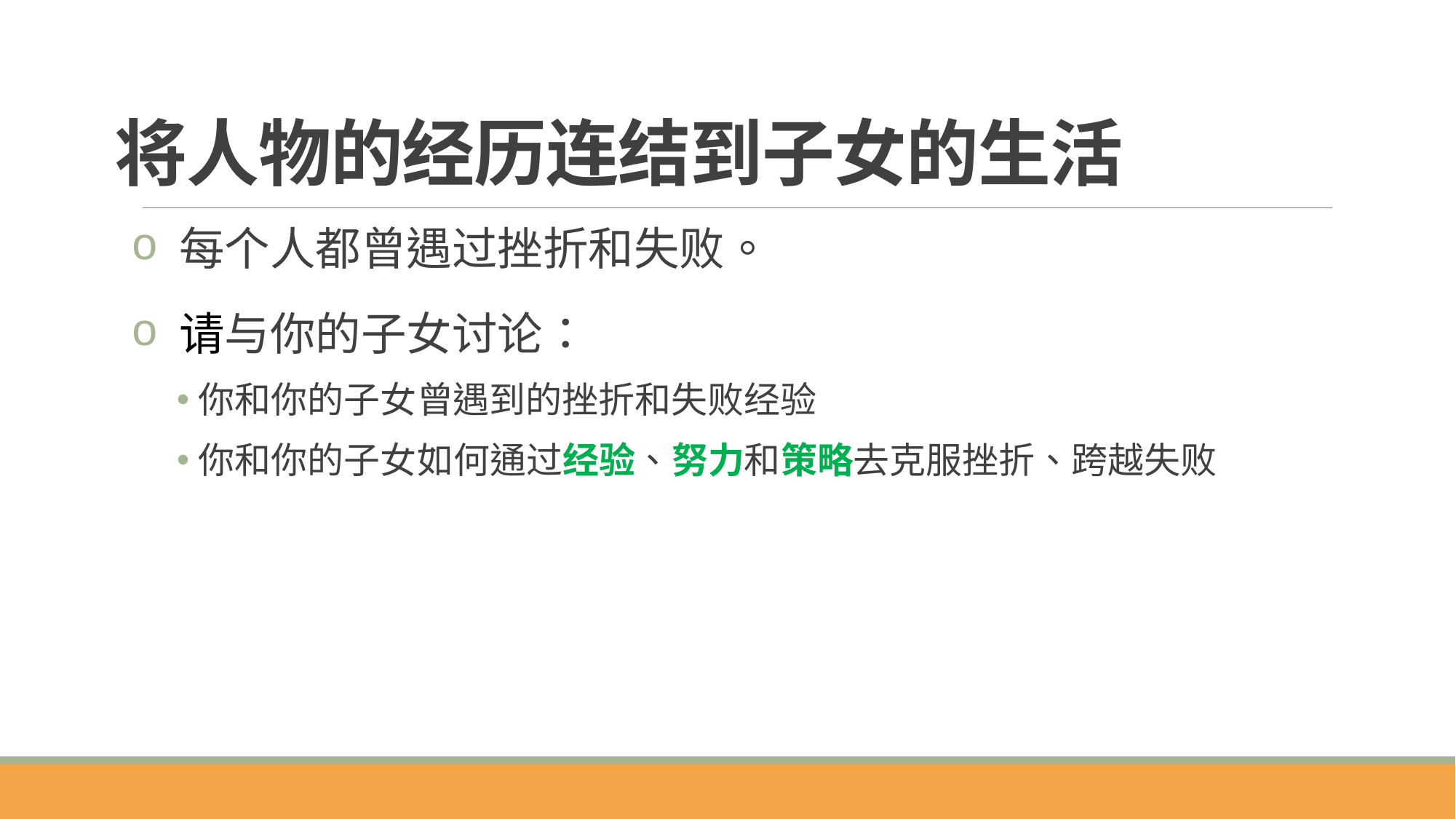

# 将人物的经历连结到子女的生活
 每个人都曾遇过挫折和失败。
 请与你的子女讨论：
你和你的子女曾遇到的挫折和失败经验
你和你的子女如何通过经验、努力和策略去克服挫折、跨越失败